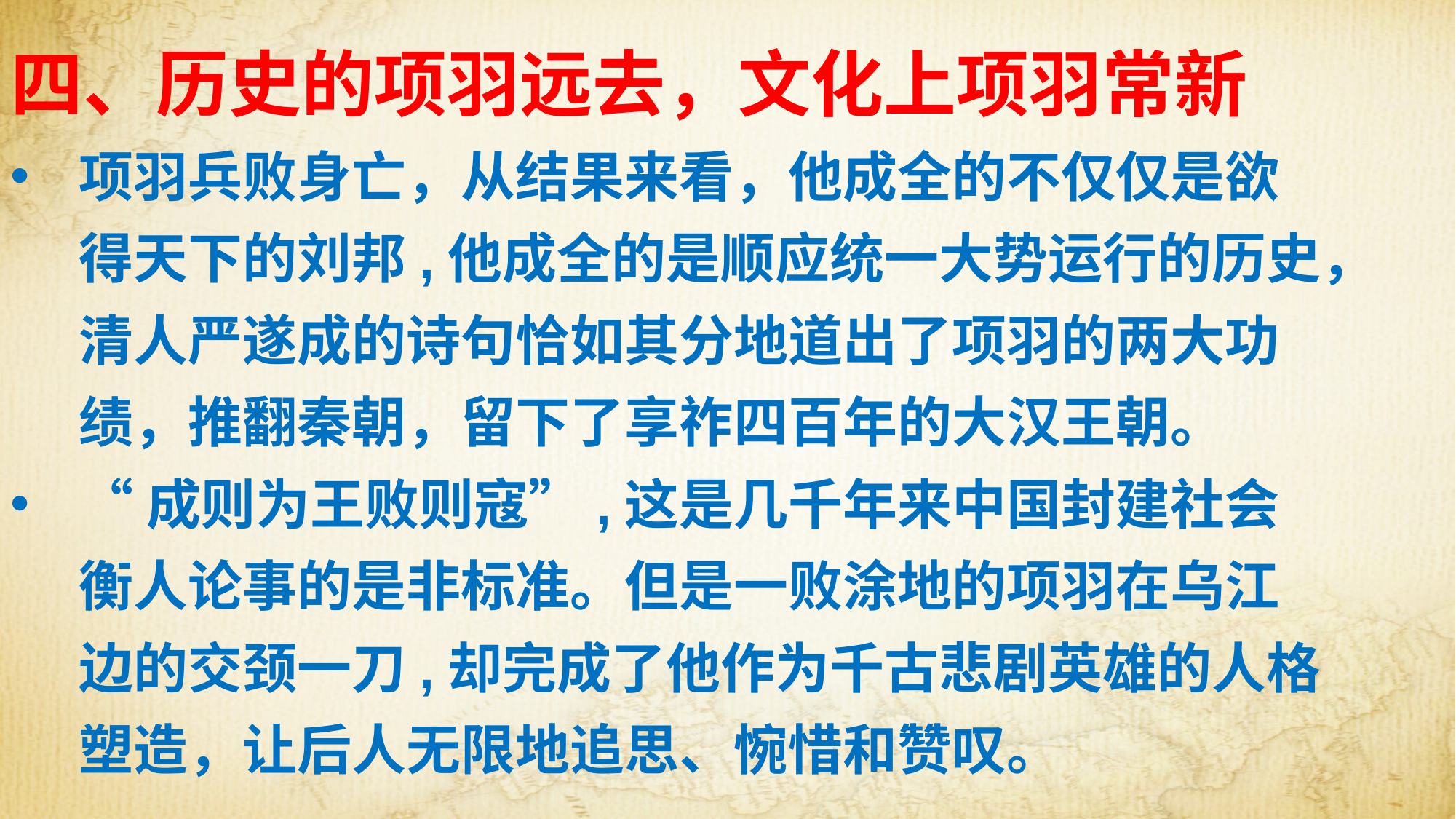

四、历史的项羽远去，文化上项羽常新
项羽兵败身亡，从结果来看，他成全的不仅仅是欲得天下的刘邦,他成全的是顺应统一大势运行的历史，清人严遂成的诗句恰如其分地道出了项羽的两大功绩，推翻秦朝，留下了享祚四百年的大汉王朝。
“成则为王败则寇”,这是几千年来中国封建社会衡人论事的是非标准。但是一败涂地的项羽在乌江边的交颈一刀,却完成了他作为千古悲剧英雄的人格塑造，让后人无限地追思、惋惜和赞叹。